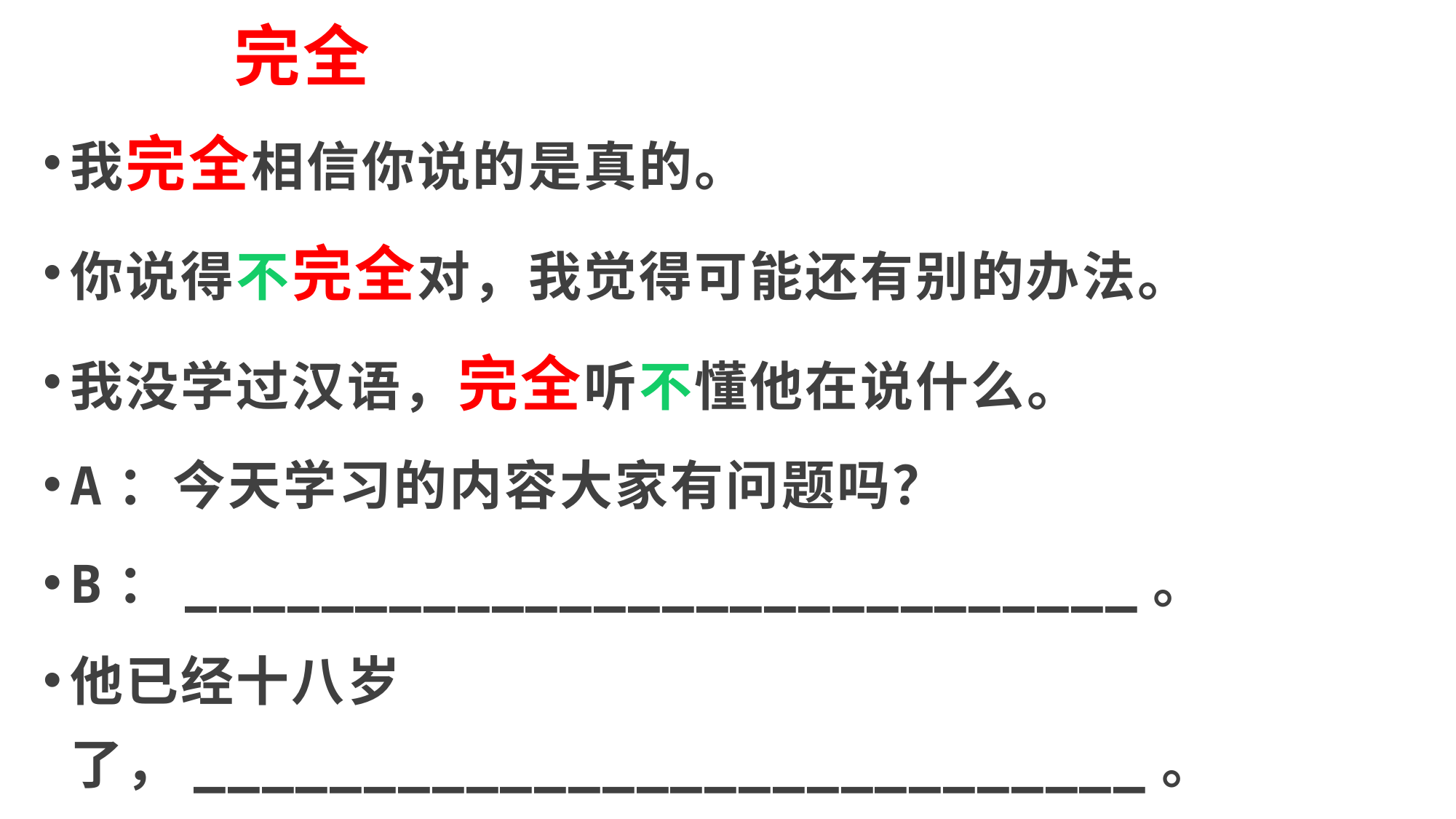

# 完全
我完全相信你说的是真的。
你说得不完全对，我觉得可能还有别的办法。
我没学过汉语，完全听不懂他在说什么。
A：今天学习的内容大家有问题吗？
B：____________________________。
他已经十八岁了，____________________________。